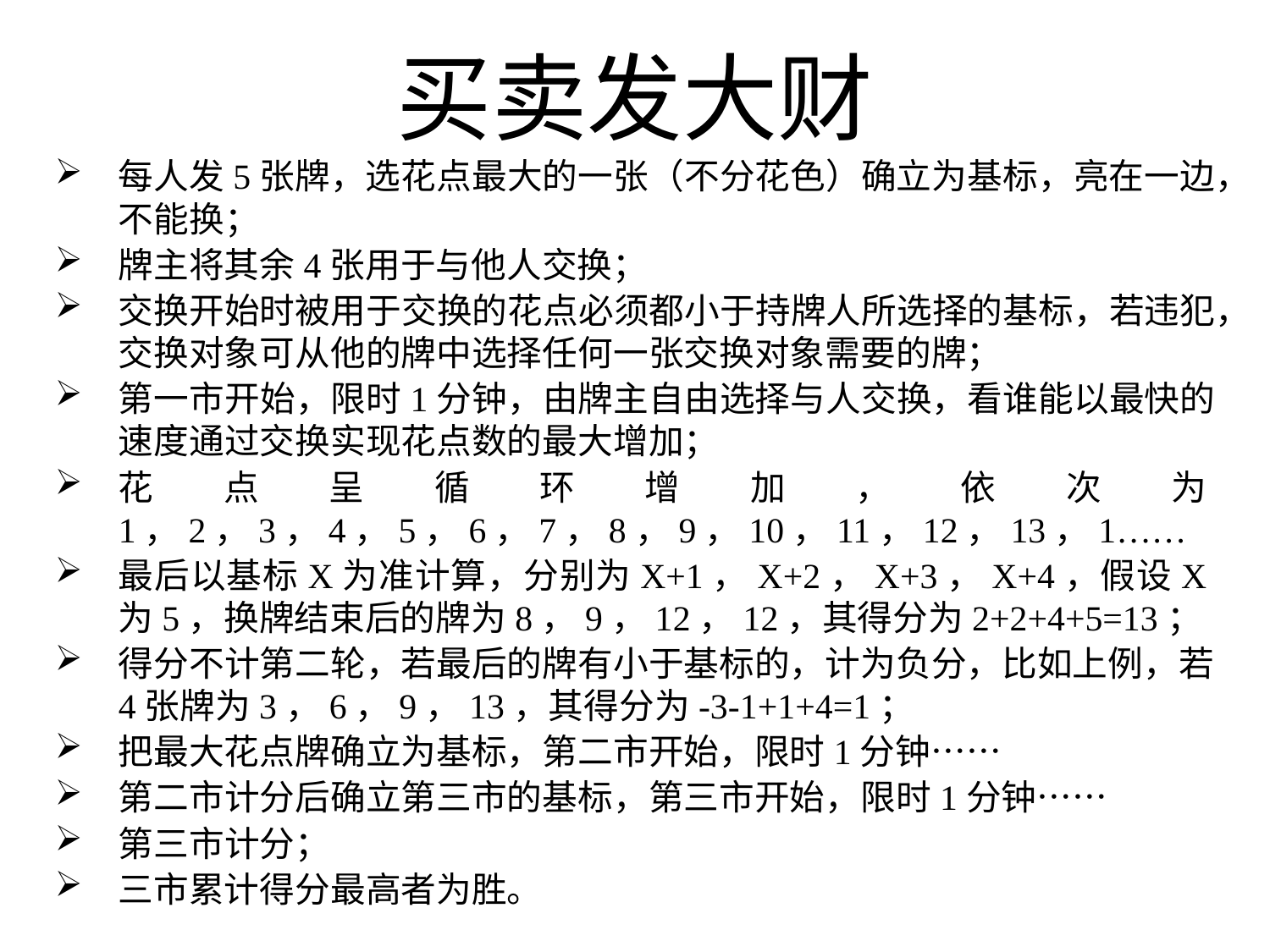

买卖发大财
每人发5张牌，选花点最大的一张（不分花色）确立为基标，亮在一边，不能换；
牌主将其余4张用于与他人交换；
交换开始时被用于交换的花点必须都小于持牌人所选择的基标，若违犯，交换对象可从他的牌中选择任何一张交换对象需要的牌；
第一市开始，限时1分钟，由牌主自由选择与人交换，看谁能以最快的速度通过交换实现花点数的最大增加；
花点呈循环增加，依次为1，2，3，4，5，6，7，8，9，10，11，12，13，1……
最后以基标X为准计算，分别为X+1，X+2，X+3，X+4，假设X为5，换牌结束后的牌为8，9，12，12，其得分为2+2+4+5=13；
得分不计第二轮，若最后的牌有小于基标的，计为负分，比如上例，若4张牌为3，6，9，13，其得分为-3-1+1+4=1；
把最大花点牌确立为基标，第二市开始，限时1分钟……
第二市计分后确立第三市的基标，第三市开始，限时1分钟……
第三市计分；
三市累计得分最高者为胜。